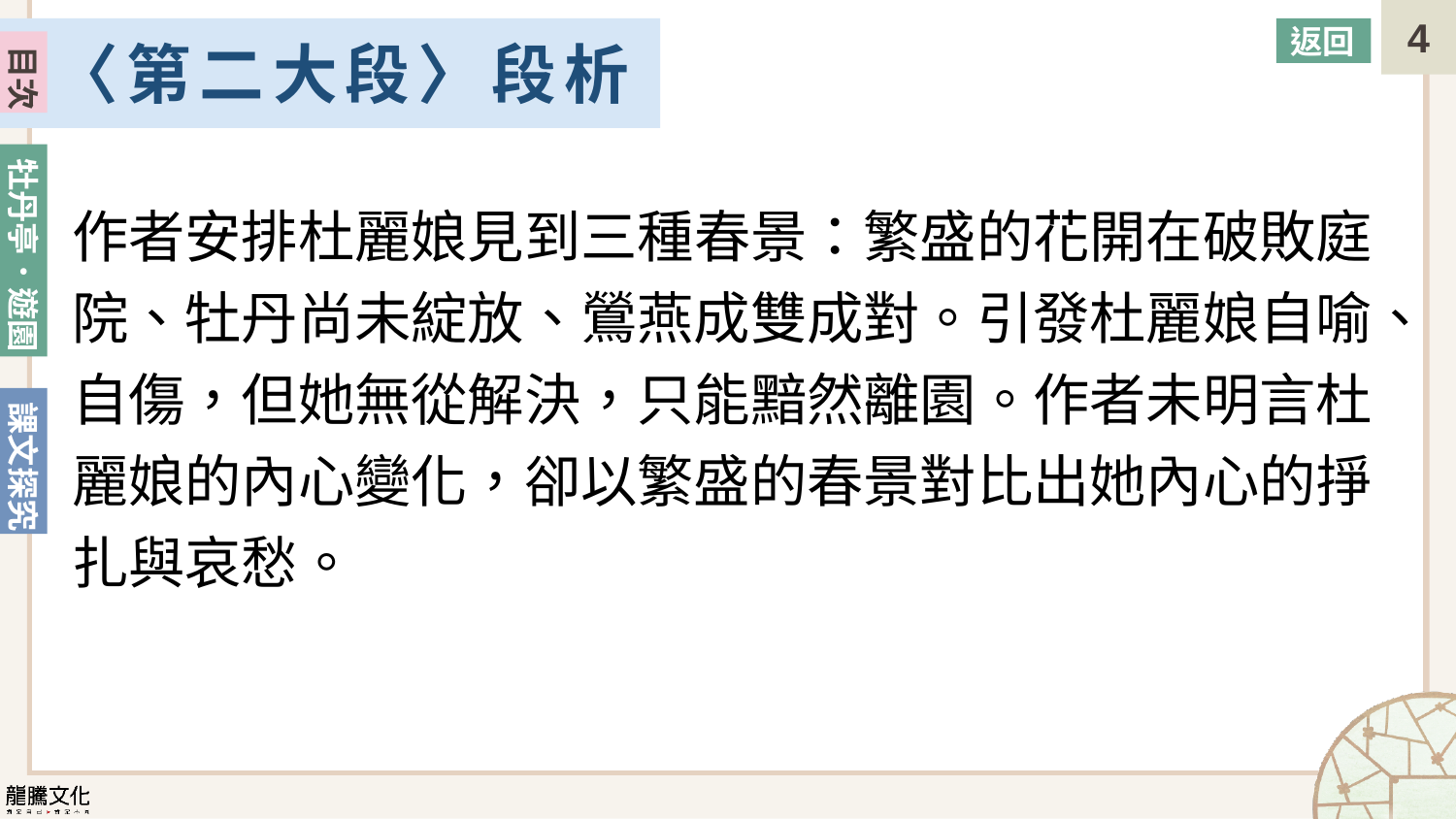

返回
〈第二大段〉段析
目次
作者安排杜麗娘見到三種春景：繁盛的花開在破敗庭院、牡丹尚未綻放、鶯燕成雙成對。引發杜麗娘自喻、自傷，但她無從解決，只能黯然離園。作者未明言杜
麗娘的內心變化，卻以繁盛的春景對比出她內心的掙扎與哀愁。